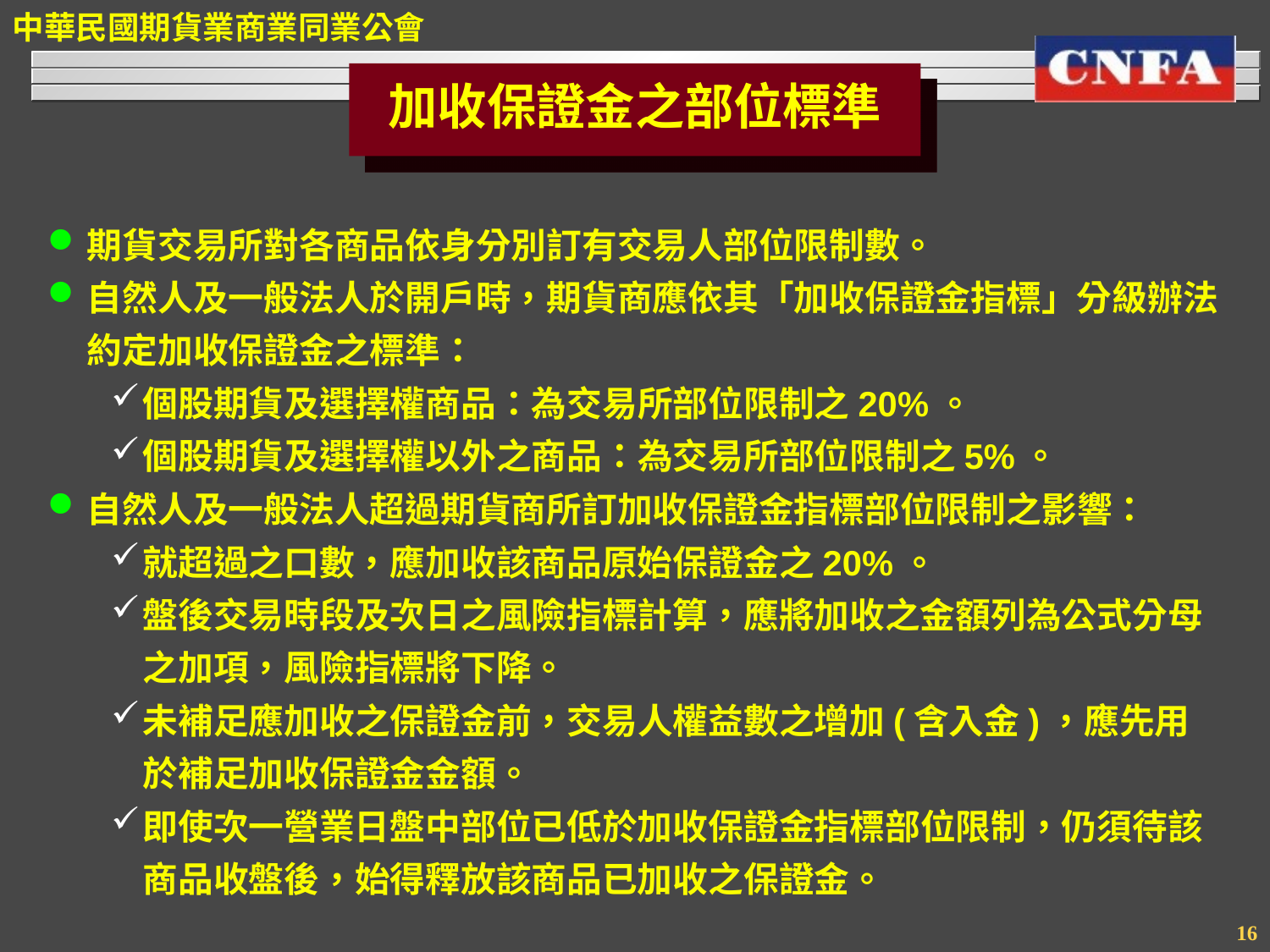

加收保證金之部位標準
期貨交易所對各商品依身分別訂有交易人部位限制數。
自然人及一般法人於開戶時，期貨商應依其「加收保證金指標」分級辦法約定加收保證金之標準：
個股期貨及選擇權商品：為交易所部位限制之20%。
個股期貨及選擇權以外之商品：為交易所部位限制之5%。
自然人及一般法人超過期貨商所訂加收保證金指標部位限制之影響：
就超過之口數，應加收該商品原始保證金之20%。
盤後交易時段及次日之風險指標計算，應將加收之金額列為公式分母之加項，風險指標將下降。
未補足應加收之保證金前，交易人權益數之增加(含入金)，應先用於補足加收保證金金額。
即使次一營業日盤中部位已低於加收保證金指標部位限制，仍須待該商品收盤後，始得釋放該商品已加收之保證金。